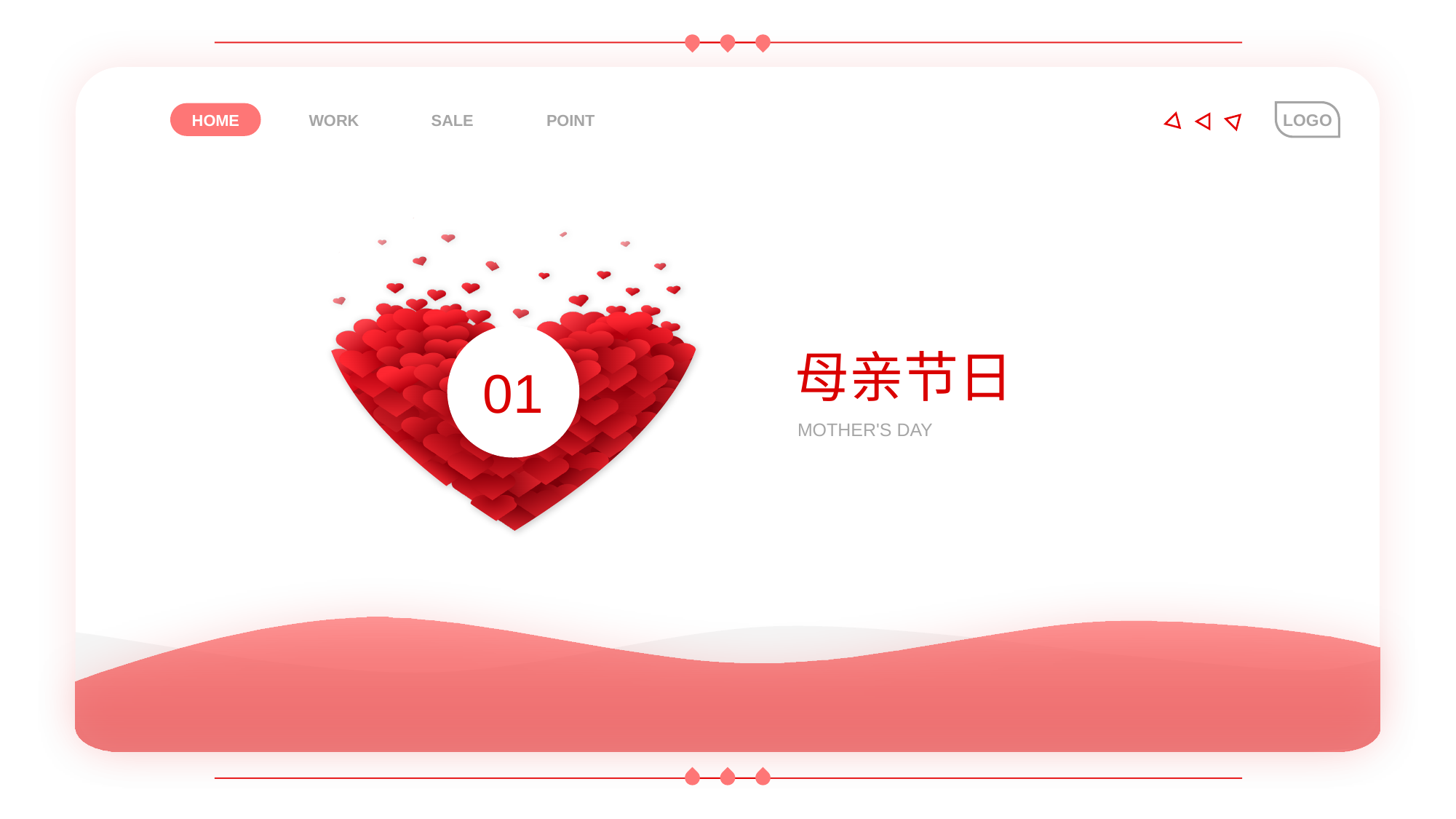

BY YUSHEN

LOGO

HOME
WORK
SALE
POINT

01
母亲节日
MOTHER'S DAY